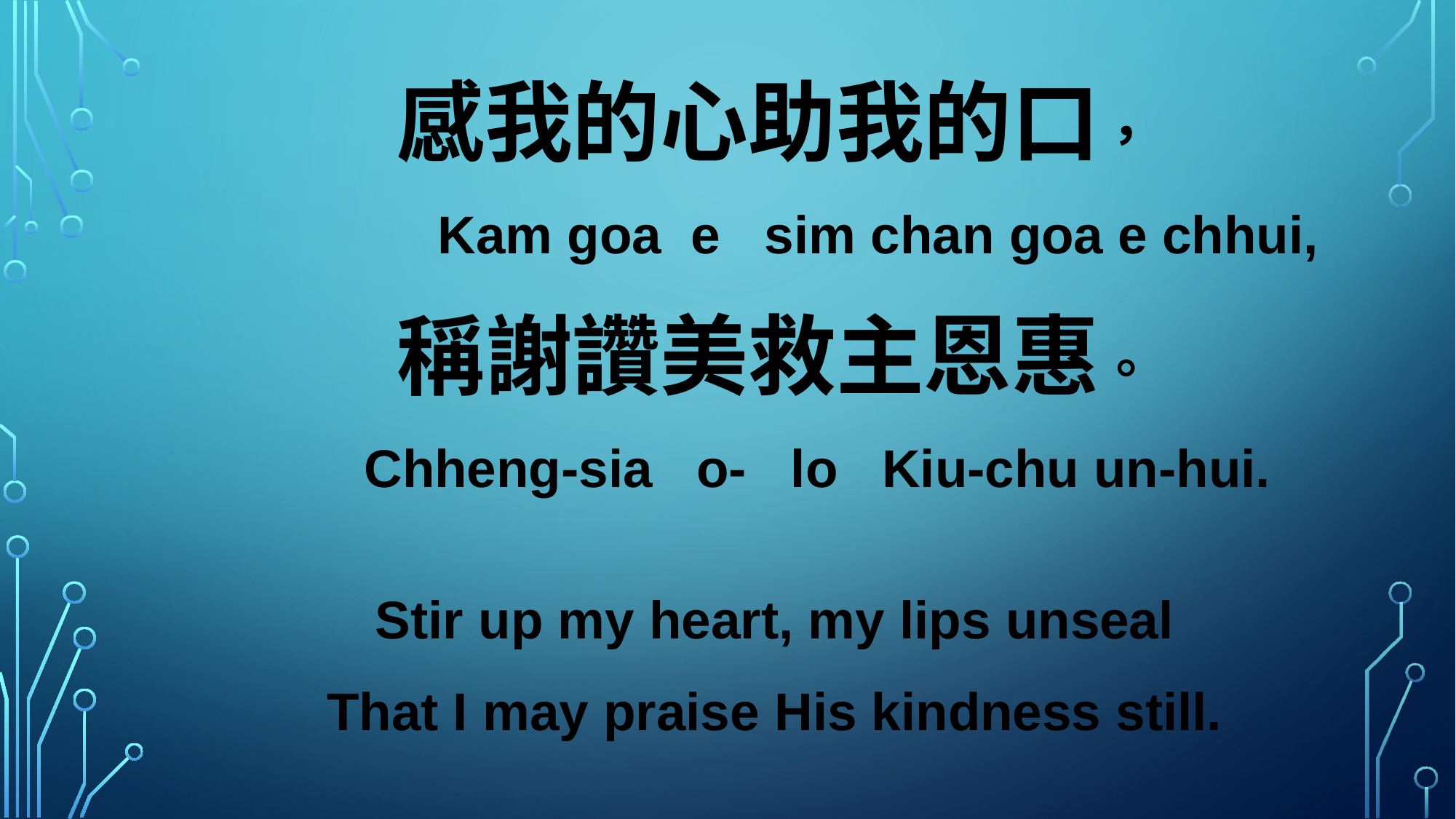

感我的心助我的口，
                 Kam goa  e   sim chan goa e chhui,
稱謝讚美救主恩惠。
            Chheng-sia   o-   lo   Kiu-chu un-hui.

Stir up my heart, my lips unseal
That I may praise His kindness still.